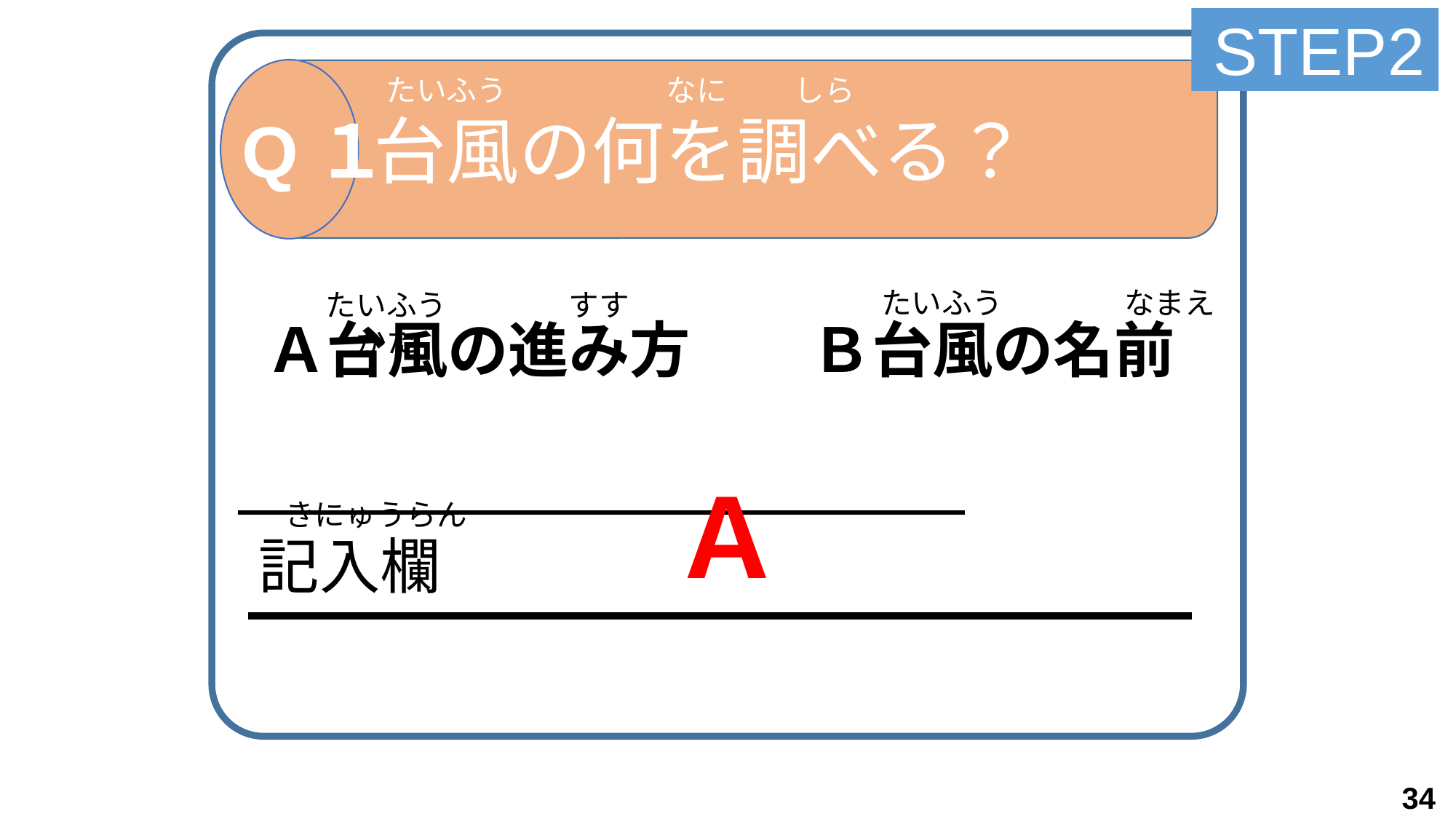

STEP2

 Ａ台風の進み方　　Ｂ台風の名前

　台風の何を調べる？
たいふう　　　　 　なに          しら
Q１
たいふう　　　　なまえ
たいふう　　　　すす　　　かた
Ａ
きにゅうらん
記入欄